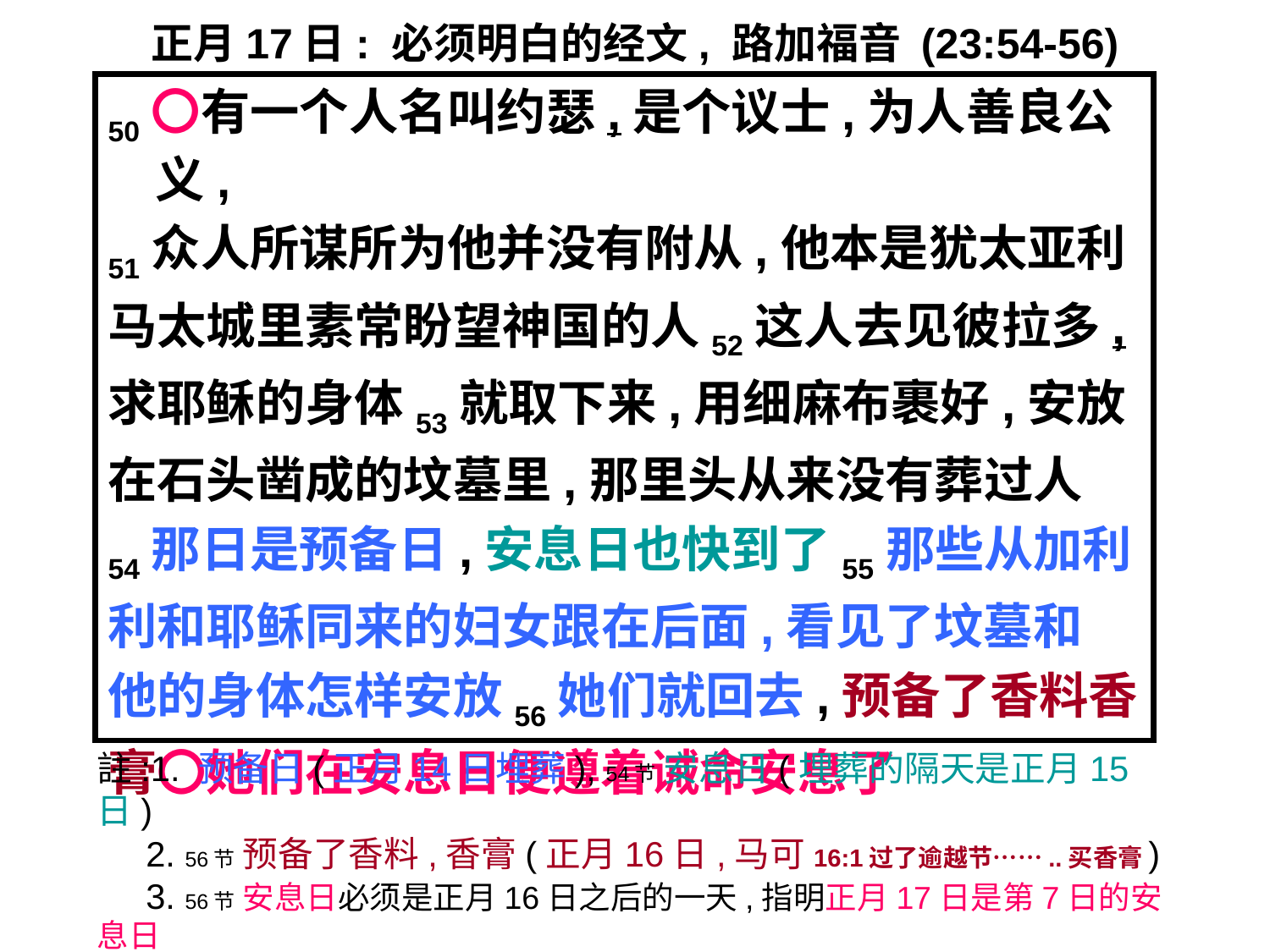

# 正月17日: 必须明白的经文, 路加福音 (23:54-56)
50〇有一个人名叫约瑟,是个议士,为人善良公义,
51众人所谋所为他并没有附从,他本是犹太亚利
马太城里素常盼望神国的人52这人去见彼拉多,
求耶稣的身体53就取下来,用细麻布裹好,安放
在石头凿成的坟墓里,那里头从来没有葬过人
54那日是预备日,安息日也快到了55那些从加利
利和耶稣同来的妇女跟在后面,看见了坟墓和
他的身体怎样安放56她们就回去,预备了香料香
膏〇她们在安息日便遵着诫命安息了
註:1. 预备日(正月14日埋葬), 54节 安息日(埋葬的隔天是正月15日)
     2. 56节 预备了香料,香膏(正月16日,马可16:1过了逾越节……..买香膏)
     3. 56节 安息日必须是正月16日之后的一天,指明正月17日是第7日的安息日
     4. 若耶稣週五受难, 则 (马可16:1)与(路加23:54-56)永远是矛盾的